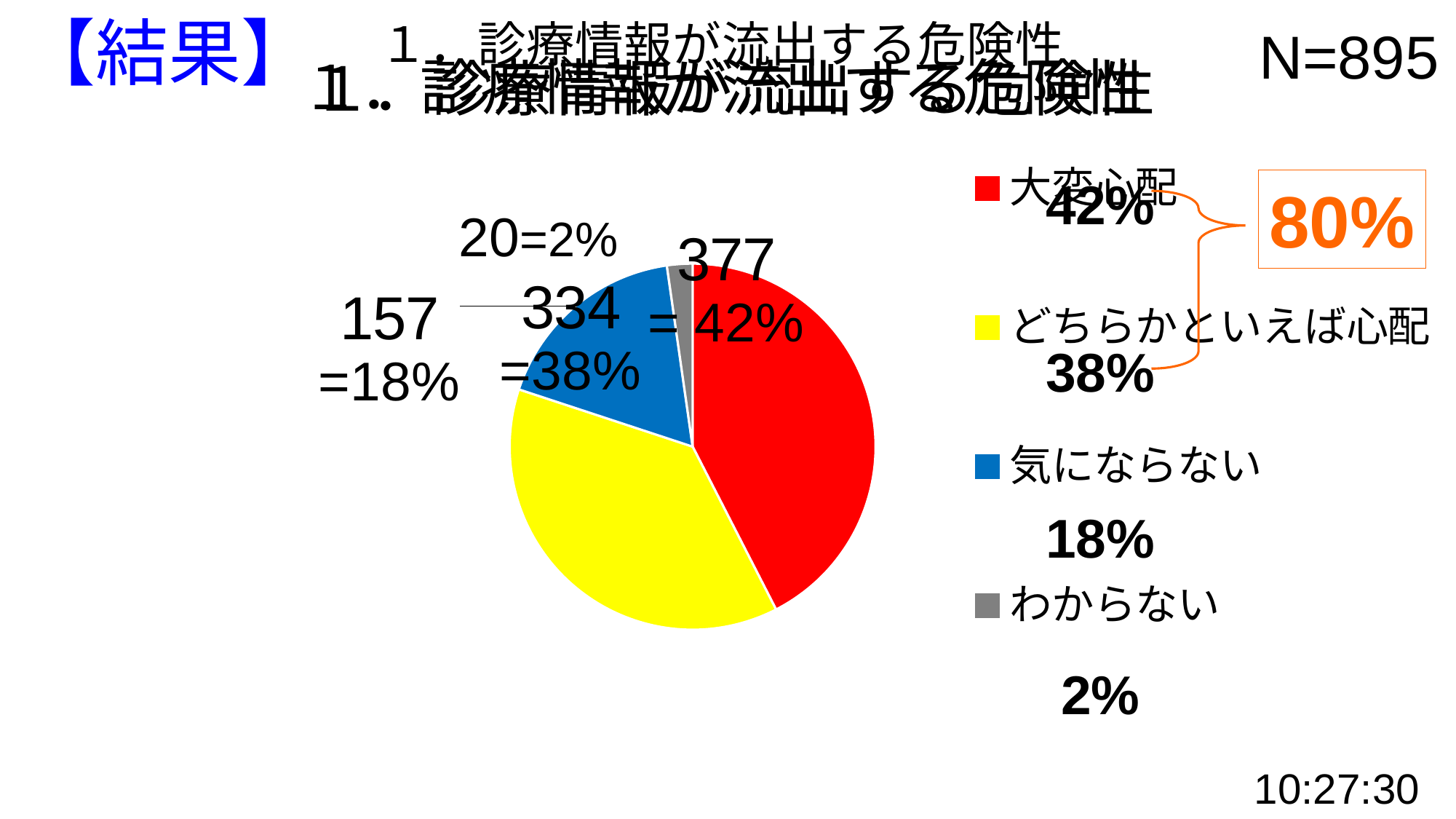

### Chart: １．診療情報が流出する危険性

| Category |  |
|---|---|
| 大変心配 | 377.0 |
| どちらかといえば心配 | 334.0 |
| 気にならない | 157.0 |
| わからない | 20.0 |

### Chart: １．診療情報が流出する危険性

| Category |
|---|
【結果】

### Chart: １．診療情報が流出する危険性

| Category |
|---|
N=895
42%
80%

38%
18%
2%
10:27:30